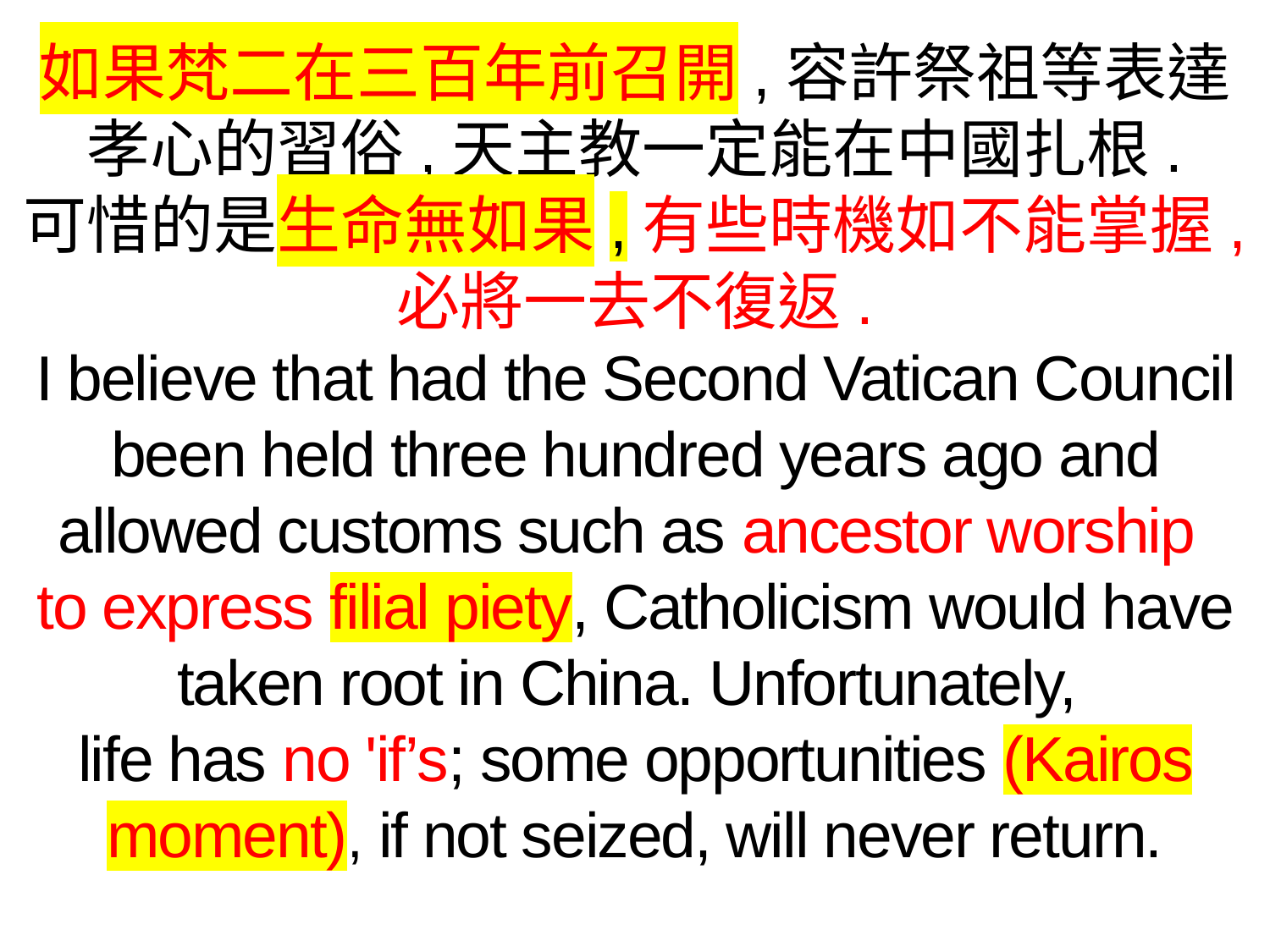

如果梵二在三百年前召開,容許祭祖等表達孝心的習俗,天主教一定能在中國扎根.
可惜的是生命無如果,有些時機如不能掌握,
必將一去不復返.
I believe that had the Second Vatican Council been held three hundred years ago and allowed customs such as ancestor worship
to express filial piety, Catholicism would have taken root in China. Unfortunately,
life has no 'if’s; some opportunities (Kairos moment), if not seized, will never return.